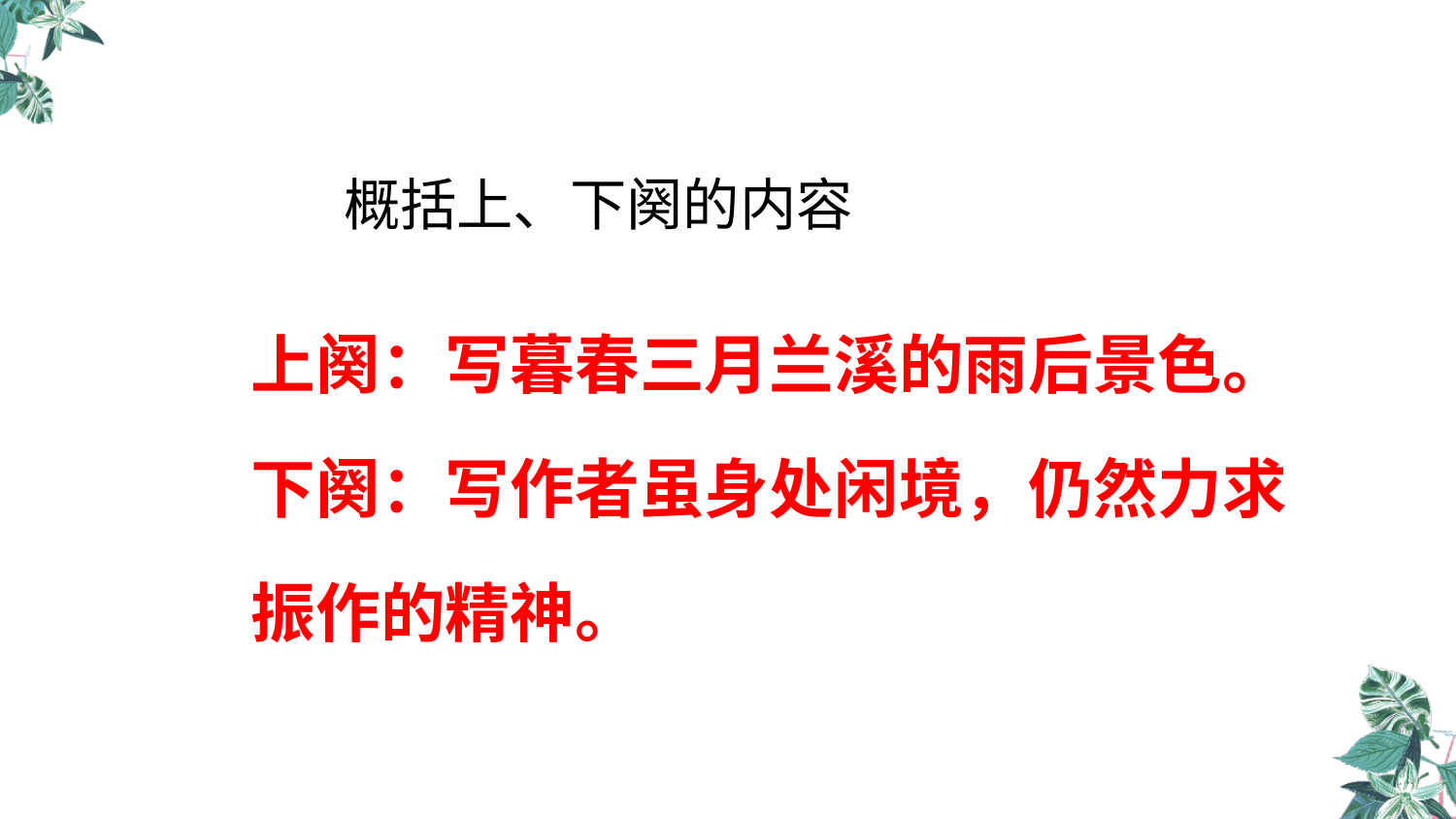

概括上、下阕的内容
上阕：写暮春三月兰溪的雨后景色。
下阕：写作者虽身处闲境，仍然力求振作的精神。